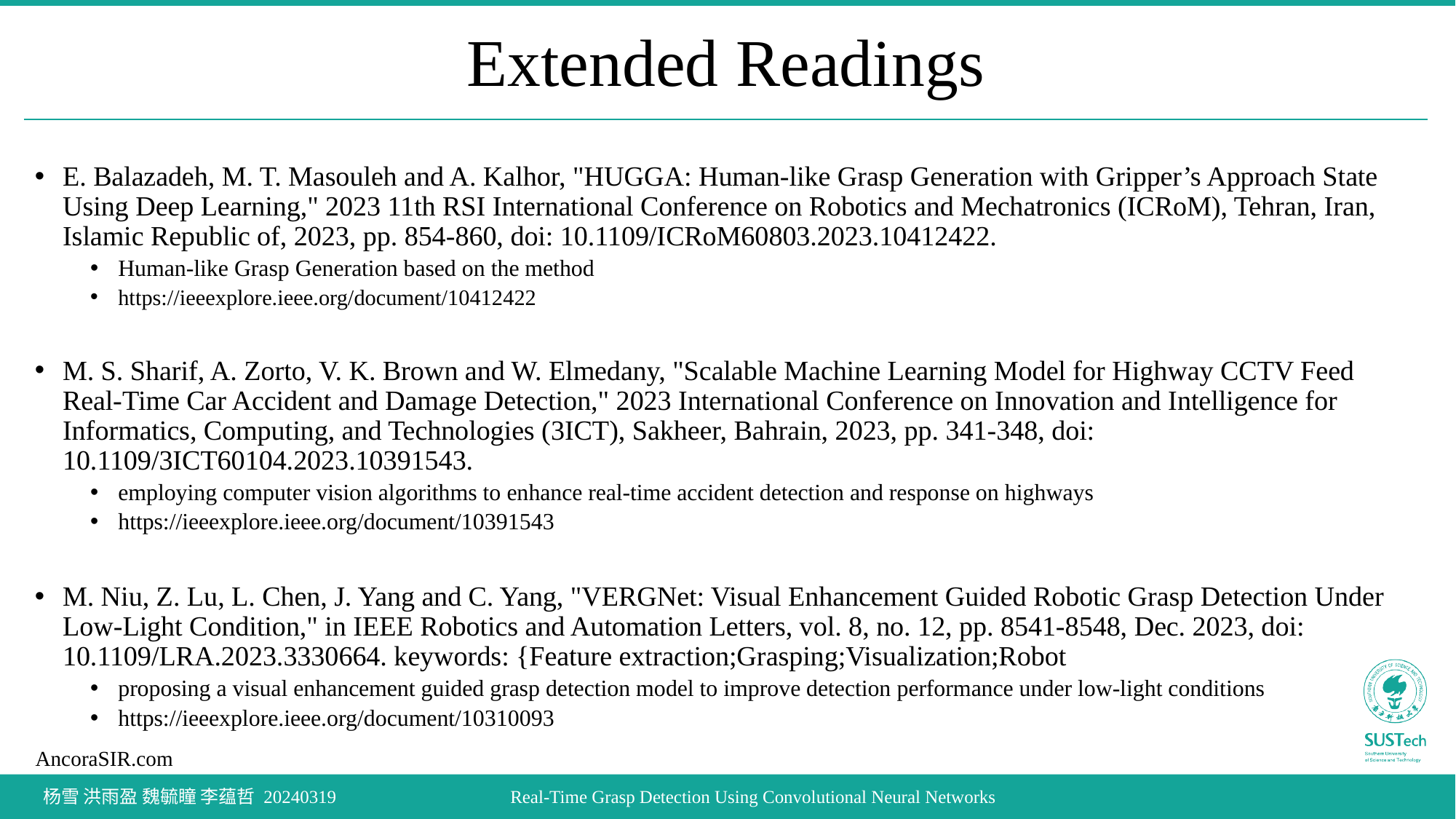

# Extended Readings
E. Balazadeh, M. T. Masouleh and A. Kalhor, "HUGGA: Human-like Grasp Generation with Gripper’s Approach State Using Deep Learning," 2023 11th RSI International Conference on Robotics and Mechatronics (ICRoM), Tehran, Iran, Islamic Republic of, 2023, pp. 854-860, doi: 10.1109/ICRoM60803.2023.10412422.
Human-like Grasp Generation based on the method
https://ieeexplore.ieee.org/document/10412422

M. S. Sharif, A. Zorto, V. K. Brown and W. Elmedany, "Scalable Machine Learning Model for Highway CCTV Feed Real-Time Car Accident and Damage Detection," 2023 International Conference on Innovation and Intelligence for Informatics, Computing, and Technologies (3ICT), Sakheer, Bahrain, 2023, pp. 341-348, doi: 10.1109/3ICT60104.2023.10391543.
employing computer vision algorithms to enhance real-time accident detection and response on highways
https://ieeexplore.ieee.org/document/10391543

M. Niu, Z. Lu, L. Chen, J. Yang and C. Yang, "VERGNet: Visual Enhancement Guided Robotic Grasp Detection Under Low-Light Condition," in IEEE Robotics and Automation Letters, vol. 8, no. 12, pp. 8541-8548, Dec. 2023, doi: 10.1109/LRA.2023.3330664. keywords: {Feature extraction;Grasping;Visualization;Robot
proposing a visual enhancement guided grasp detection model to improve detection performance under low-light conditions
https://ieeexplore.ieee.org/document/10310093
 杨雪 洪雨盈 魏毓瞳 李蕴哲 20240319
27
Real-Time Grasp Detection Using Convolutional Neural Networks